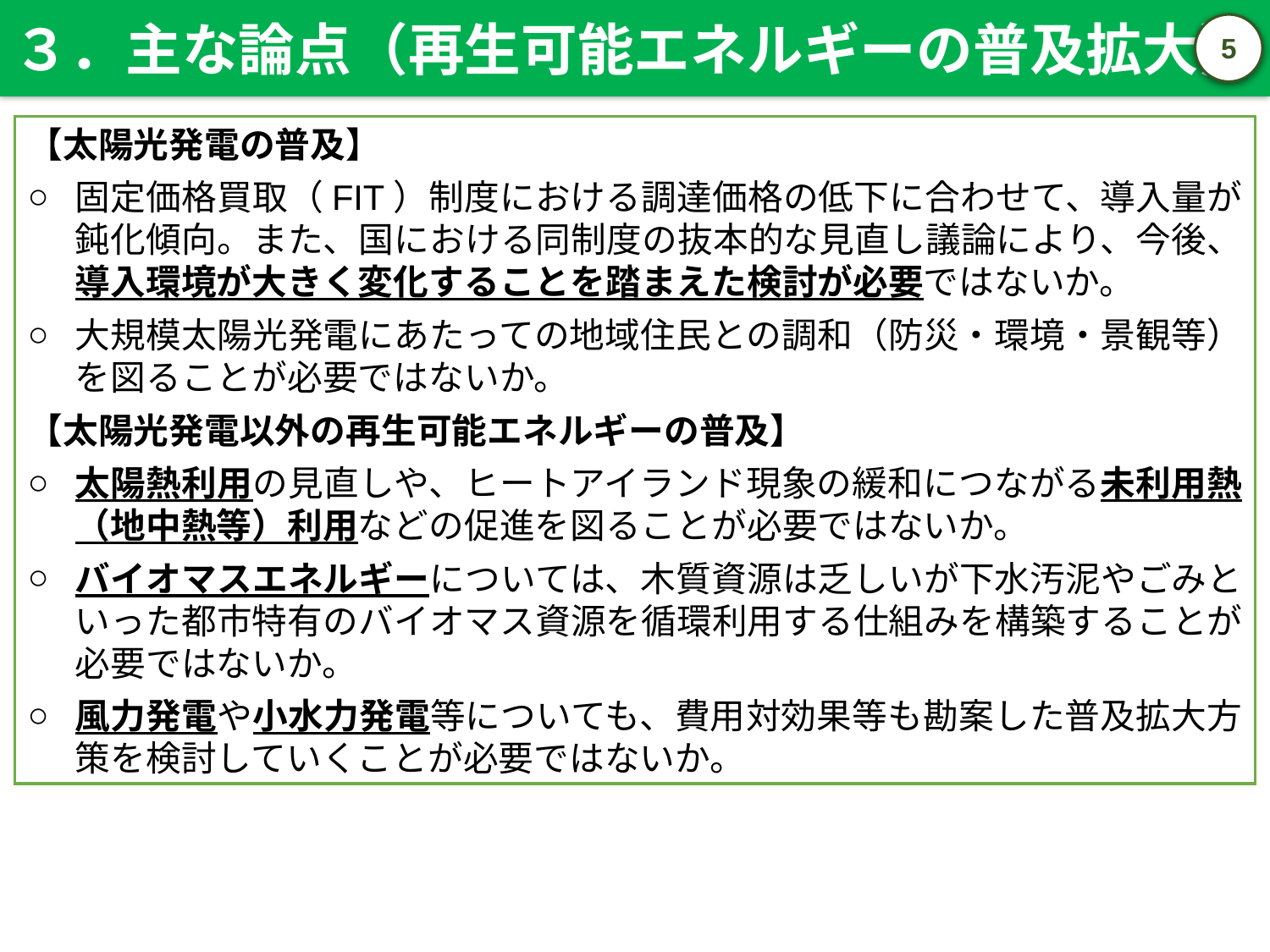

３．主な論点（再生可能エネルギーの普及拡大）
5
【太陽光発電の普及】
固定価格買取（FIT）制度における調達価格の低下に合わせて、導入量が鈍化傾向。また、国における同制度の抜本的な見直し議論により、今後、導入環境が大きく変化することを踏まえた検討が必要ではないか。
大規模太陽光発電にあたっての地域住民との調和（防災・環境・景観等）を図ることが必要ではないか。
【太陽光発電以外の再生可能エネルギーの普及】
太陽熱利用の見直しや、ヒートアイランド現象の緩和につながる未利用熱（地中熱等）利用などの促進を図ることが必要ではないか。
バイオマスエネルギーについては、木質資源は乏しいが下水汚泥やごみといった都市特有のバイオマス資源を循環利用する仕組みを構築することが必要ではないか。
風力発電や小水力発電等についても、費用対効果等も勘案した普及拡大方策を検討していくことが必要ではないか。